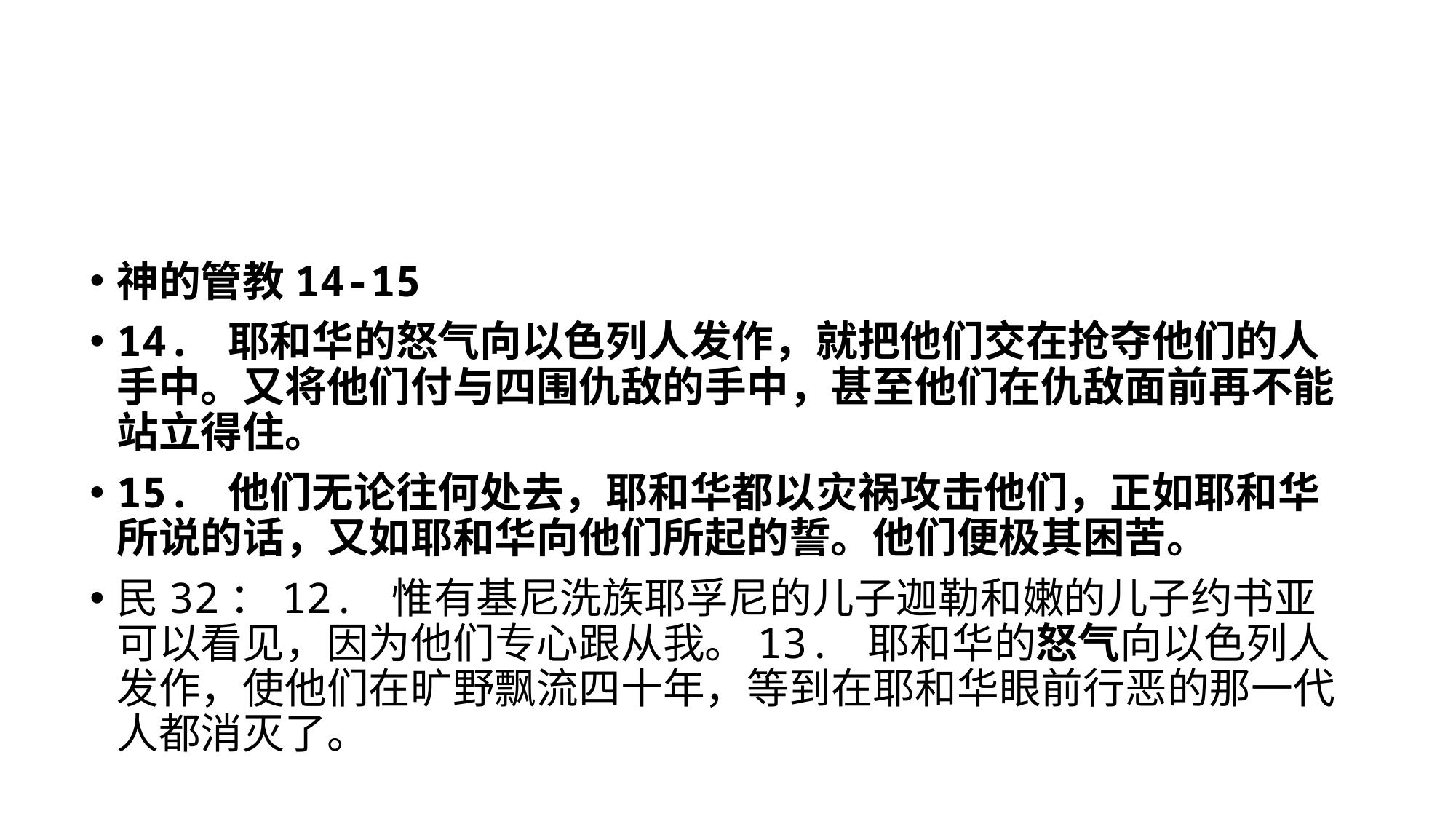

神的管教14-15
14. 耶和华的怒气向以色列人发作，就把他们交在抢夺他们的人手中。又将他们付与四围仇敌的手中，甚至他们在仇敌面前再不能站立得住。
15. 他们无论往何处去，耶和华都以灾祸攻击他们，正如耶和华所说的话，又如耶和华向他们所起的誓。他们便极其困苦。
民32：12. 惟有基尼洗族耶孚尼的儿子迦勒和嫩的儿子约书亚可以看见，因为他们专心跟从我。13. 耶和华的怒气向以色列人发作，使他们在旷野飘流四十年，等到在耶和华眼前行恶的那一代人都消灭了。